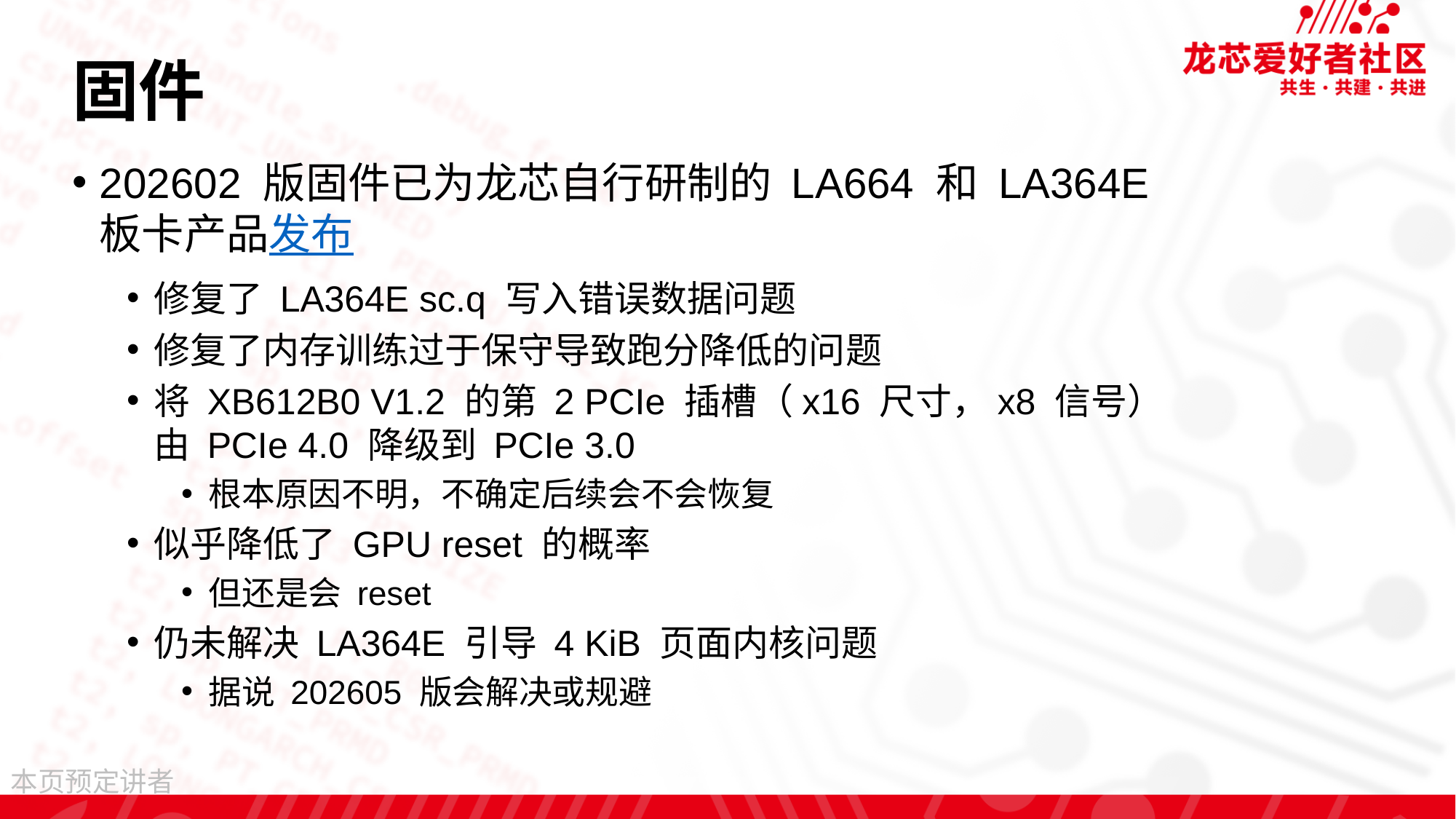

# 固件
202602 版固件已为龙芯自行研制的 LA664 和 LA364E 板卡产品发布
修复了 LA364E sc.q 写入错误数据问题
修复了内存训练过于保守导致跑分降低的问题
将 XB612B0 V1.2 的第 2 PCIe 插槽（x16 尺寸，x8 信号）由 PCIe 4.0 降级到 PCIe 3.0
根本原因不明，不确定后续会不会恢复
似乎降低了 GPU reset 的概率
但还是会 reset
仍未解决 LA364E 引导 4 KiB 页面内核问题
据说 202605 版会解决或规避